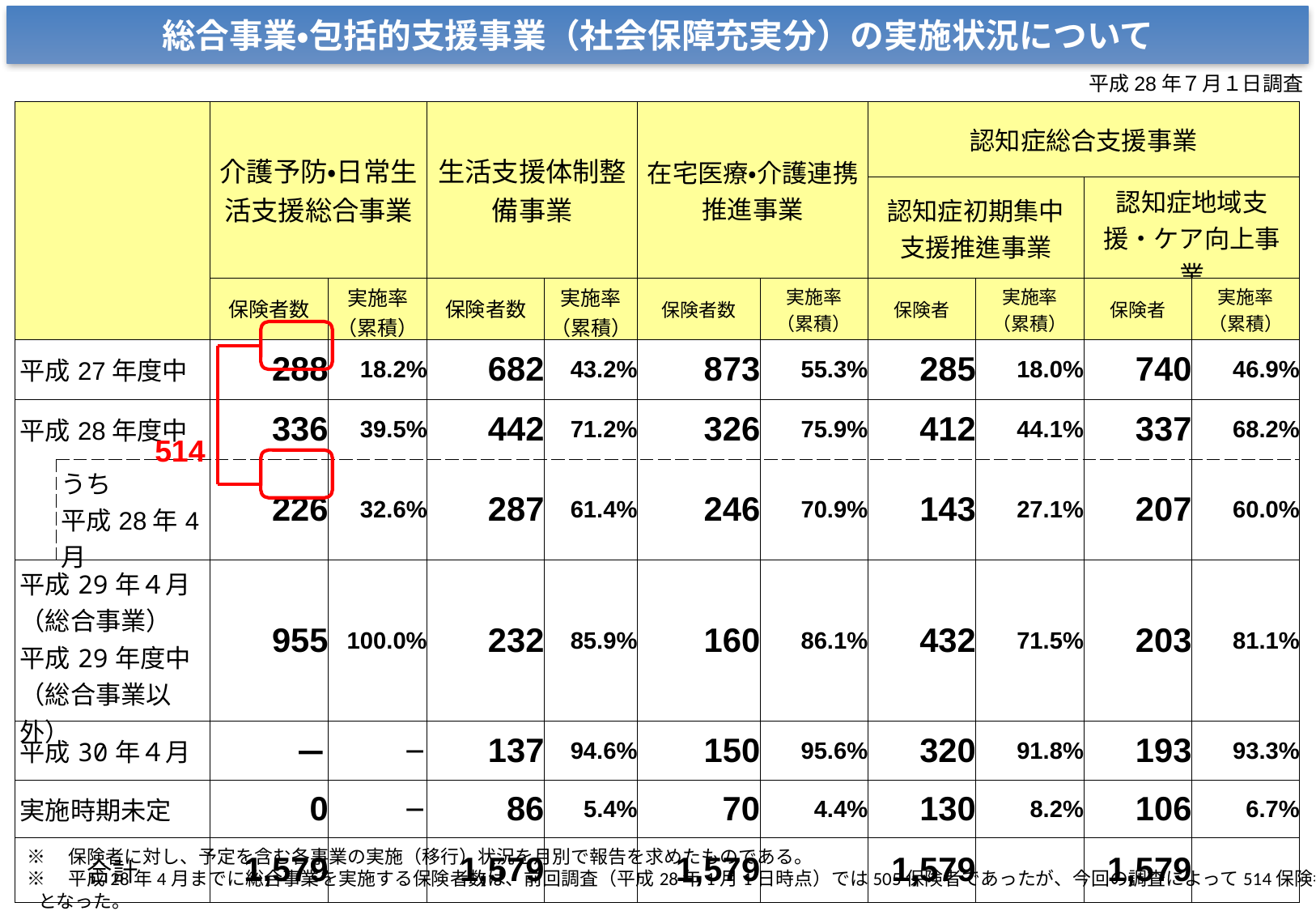

総合事業・包括的支援事業（社会保障充実分）の実施状況について
平成28年７月１日調査
|  |  | 介護予防・日常生活支援総合事業 |  | 生活支援体制整備事業 |  | 在宅医療・介護連携推進事業 |  | 認知症総合支援事業 |  |  |  |
| --- | --- | --- | --- | --- | --- | --- | --- | --- | --- | --- | --- |
|  |  |  |  |  |  |  |  | 認知症初期集中支援推進事業 |  | 認知症地域支援・ケア向上事業 |  |
|  |  | 保険者数 | 実施率 （累積） | 保険者数 | 実施率 （累積） | 保険者数 | 実施率 （累積） | 保険者 | 実施率 （累積） | 保険者 | 実施率 （累積） |
| 平成27年度中 |  | 288 | 18.2% | 682 | 43.2% | 873 | 55.3% | 285 | 18.0% | 740 | 46.9% |
| 平成28年度中 |  | 336 | 39.5% | 442 | 71.2% | 326 | 75.9% | 412 | 44.1% | 337 | 68.2% |
|  | うち 平成28年4月 | 226 | 32.6% | 287 | 61.4% | 246 | 70.9% | 143 | 27.1% | 207 | 60.0% |
| 平成29年４月 （総合事業） 平成29年度中 （総合事業以外） |  | 955 | 100.0% | 232 | 85.9% | 160 | 86.1% | 432 | 71.5% | 203 | 81.1% |
| 平成30年４月 |  | － | － | 137 | 94.6% | 150 | 95.6% | 320 | 91.8% | 193 | 93.3% |
| 実施時期未定 |  | 0 | － | 86 | 5.4% | 70 | 4.4% | 130 | 8.2% | 106 | 6.7% |
| 合計 |  | 1,579 |  | 1,579 |  | 1,579 |  | 1,579 |  | 1,579 |  |

514

※　保険者に対し、予定を含む各事業の実施（移行）状況を月別で報告を求めたものである。
※　平成28年4月までに総合事業を実施する保険者数は、前回調査（平成28年1月1日時点）では505保険者であったが、今回の調査によって514保険者となった。